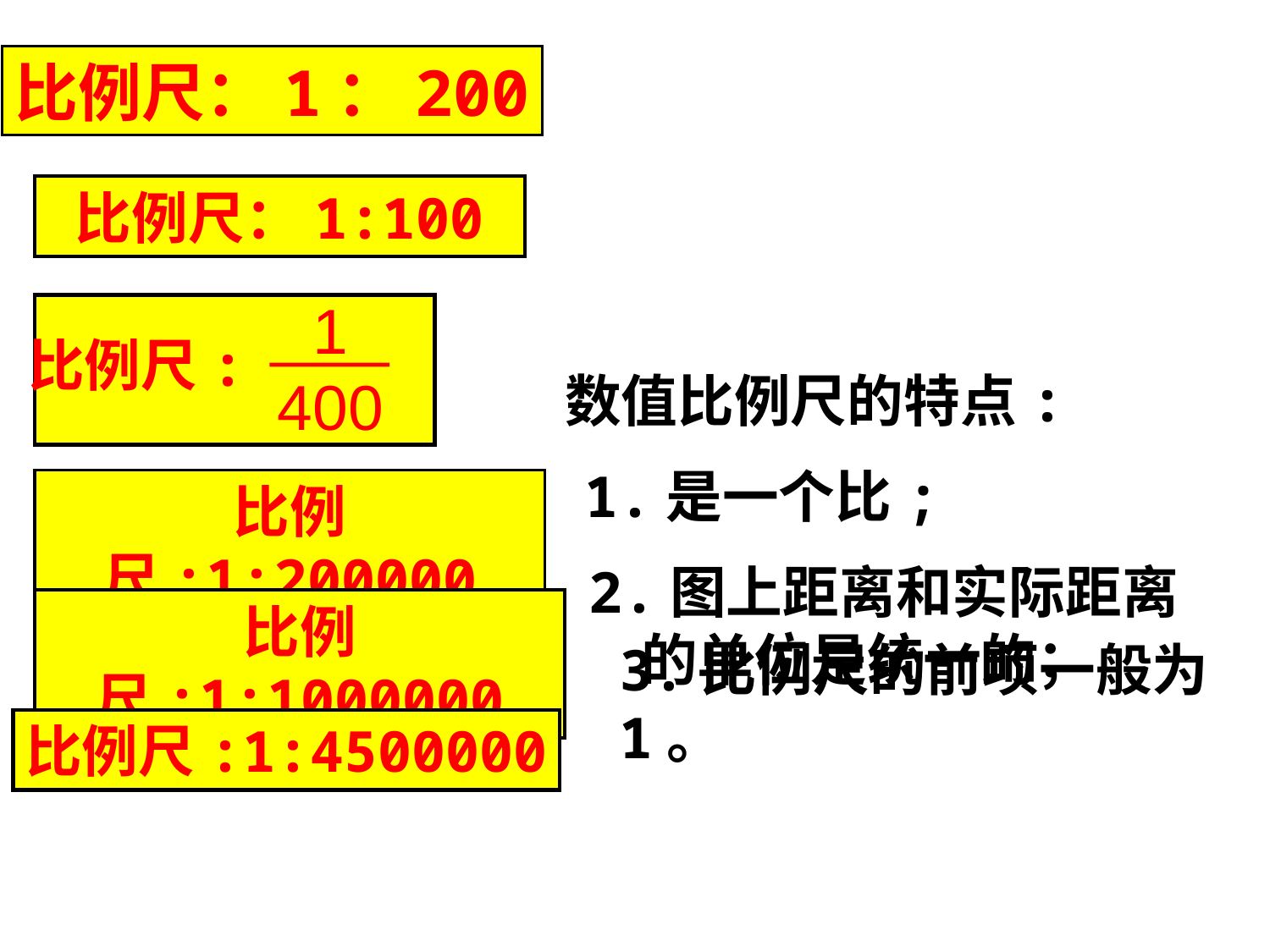

比例尺：1：200
比例尺：1:100
1
400

比例尺:

数值比例尺的特点:
1.是一个比;
比例尺:1:200000
2.图上距离和实际距离
   的单位是统一的；
比例尺:1:1000000
3.比例尺的前项一般为1。
比例尺:1:4500000